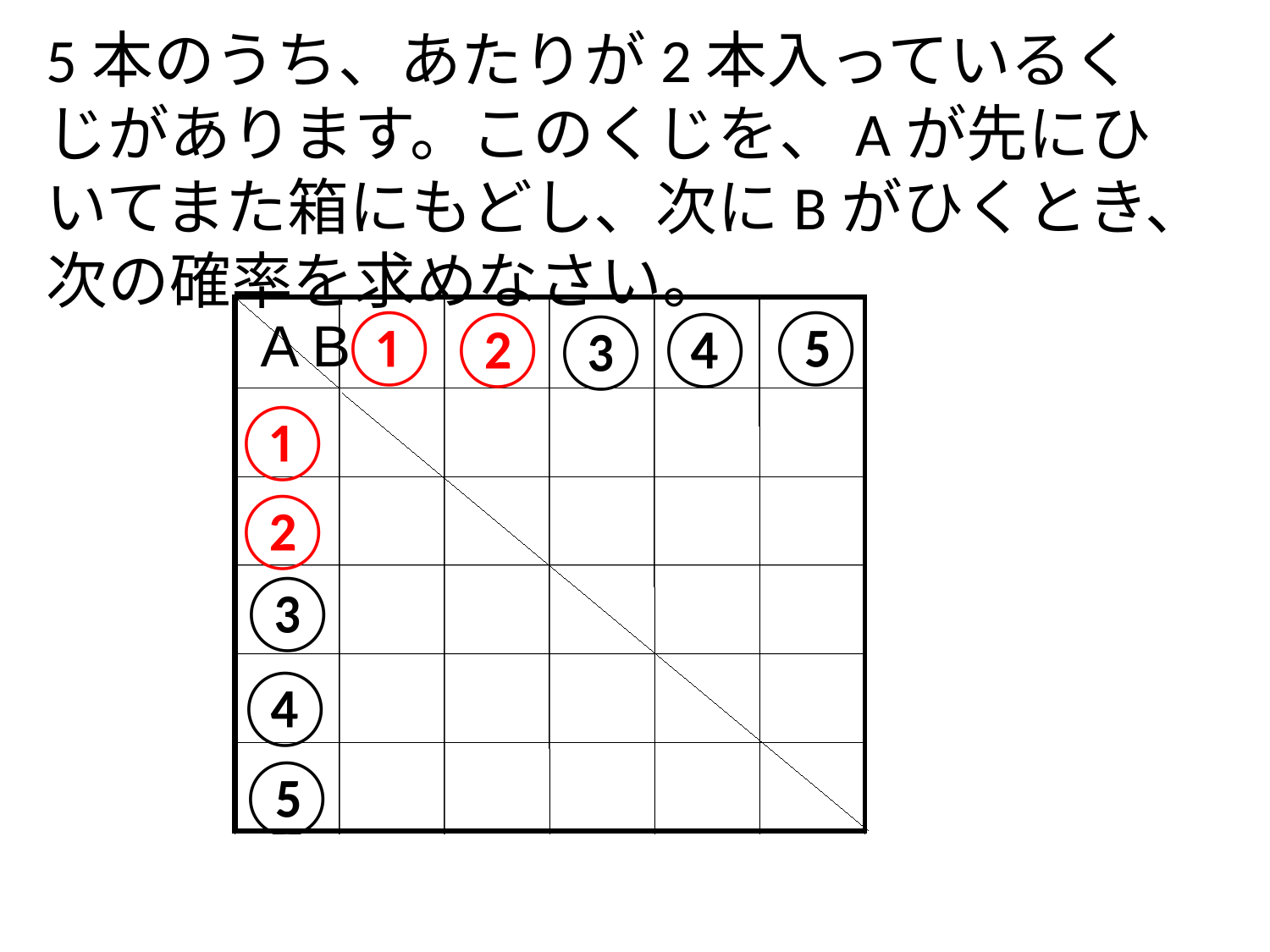

5本のうち、あたりが2本入っているくじがあります。このくじを、Aが先にひいてまた箱にもどし、次にBがひくとき、次の確率を求めなさい。
⑤
①
②
④
③

A B

①

②
③
④
⑤